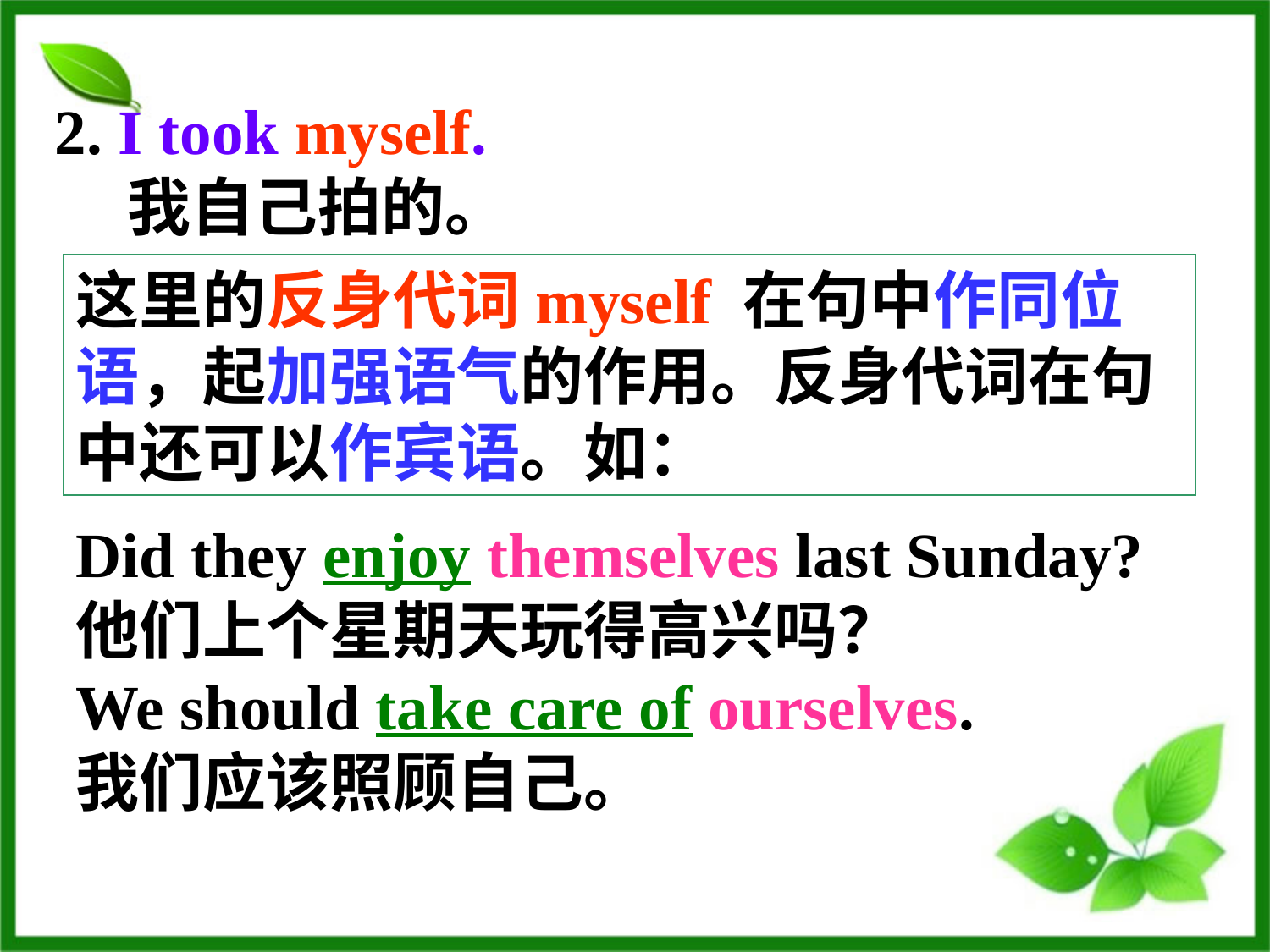

2. I took myself.
    我自己拍的。
这里的反身代词myself 在句中作同位语，起加强语气的作用。反身代词在句中还可以作宾语。如：
Did they enjoy themselves last Sunday?
他们上个星期天玩得高兴吗？
We should take care of ourselves.
我们应该照顾自己。